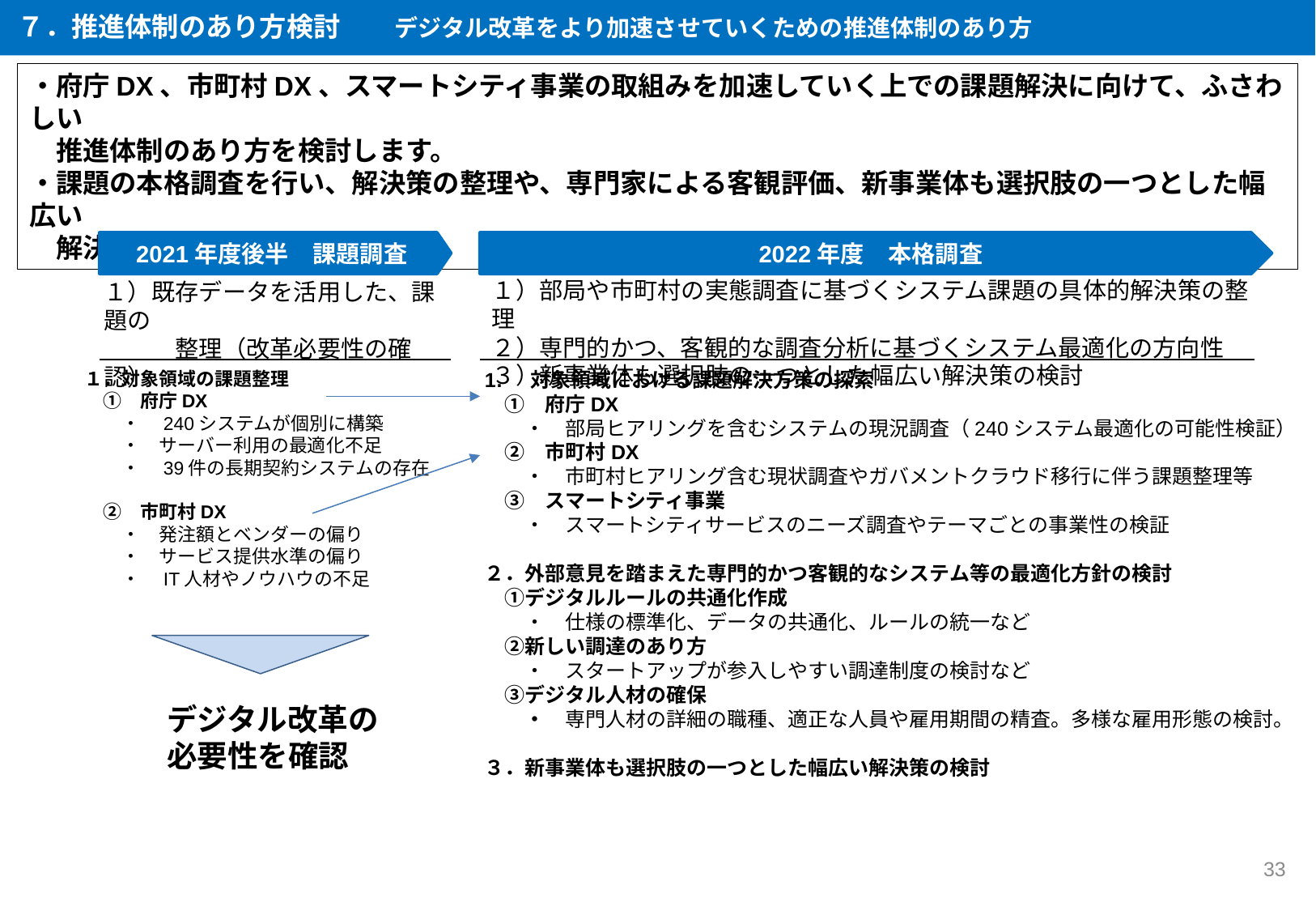

７．推進体制のあり方検討　　デジタル改革をより加速させていくための推進体制のあり方
・府庁DX、市町村DX、スマートシティ事業の取組みを加速していく上での課題解決に向けて、ふさわしい
　推進体制のあり方を検討します。
・課題の本格調査を行い、解決策の整理や、専門家による客観評価、新事業体も選択肢の一つとした幅広い
　解決策の検討を行います。

2021年度後半　課題調査
2022年度　本格調査
１）部局や市町村の実態調査に基づくシステム課題の具体的解決策の整理
２）専門的かつ、客観的な調査分析に基づくシステム最適化の方向性
３）新事業体も選択肢の一つとした幅広い解決策の検討
１）既存データを活用した、課題の
　　　整理（改革必要性の確認）
対象領域における課題解決方策の探索
　①　府庁DX
　　・　部局ヒアリングを含むシステムの現況調査（240システム最適化の可能性検証）
　②　市町村DX
　　・　市町村ヒアリング含む現状調査やガバメントクラウド移行に伴う課題整理等
　③　スマートシティ事業
　　・　スマートシティサービスのニーズ調査やテーマごとの事業性の検証

２．外部意見を踏まえた専門的かつ客観的なシステム等の最適化方針の検討
　①デジタルルールの共通化作成
　　・　仕様の標準化、データの共通化、ルールの統一など
　②新しい調達のあり方
　　・　スタートアップが参入しやすい調達制度の検討など
　③デジタル人材の確保
　　・　専門人材の詳細の職種、適正な人員や雇用期間の精査。多様な雇用形態の検討。

３．新事業体も選択肢の一つとした幅広い解決策の検討
１．対象領域の課題整理
　①　府庁DX
　　・　240システムが個別に構築
　　・　サーバー利用の最適化不足
　　・　39件の長期契約システムの存在

　②　市町村DX
　　・　発注額とベンダーの偏り
　　・　サービス提供水準の偏り
　　・　IT人材やノウハウの不足

デジタル改革の
必要性を確認
33